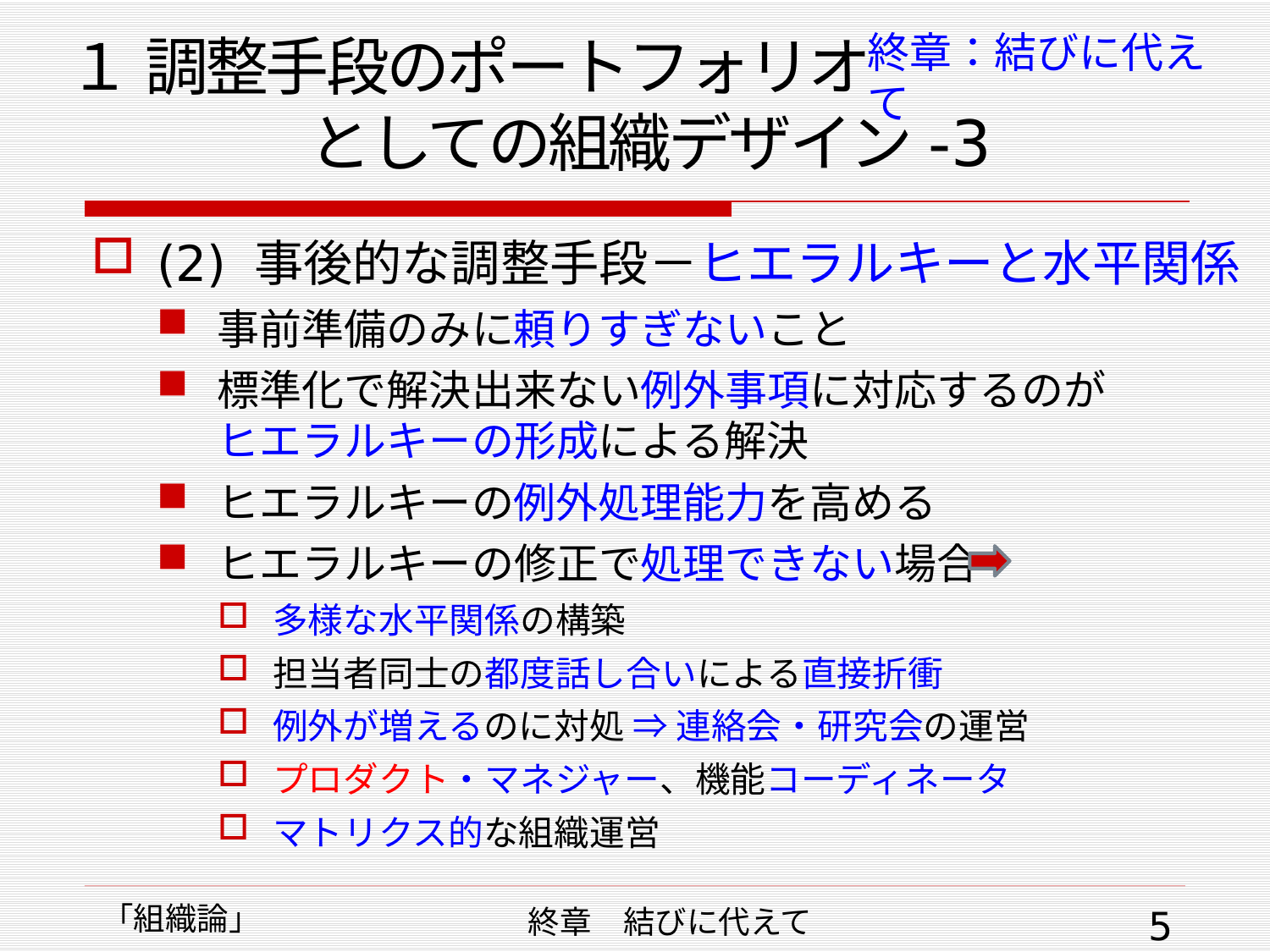

# １ 調整手段のポートフォリオ 　　　　としての組織デザイン-3
終章：結びに代えて
(2) 事後的な調整手段－ヒエラルキーと水平関係
事前準備のみに頼りすぎないこと
標準化で解決出来ない例外事項に対応するのが
ヒエラルキーの形成による解決
ヒエラルキーの例外処理能力を高める
ヒエラルキーの修正で処理できない場合
多様な水平関係の構築
担当者同士の都度話し合いによる直接折衝
例外が増えるのに対処 ⇒ 連絡会・研究会の運営
プロダクト・マネジャー、機能コーディネータ
マトリクス的な組織運営

「組織論」
終章　結びに代えて
5